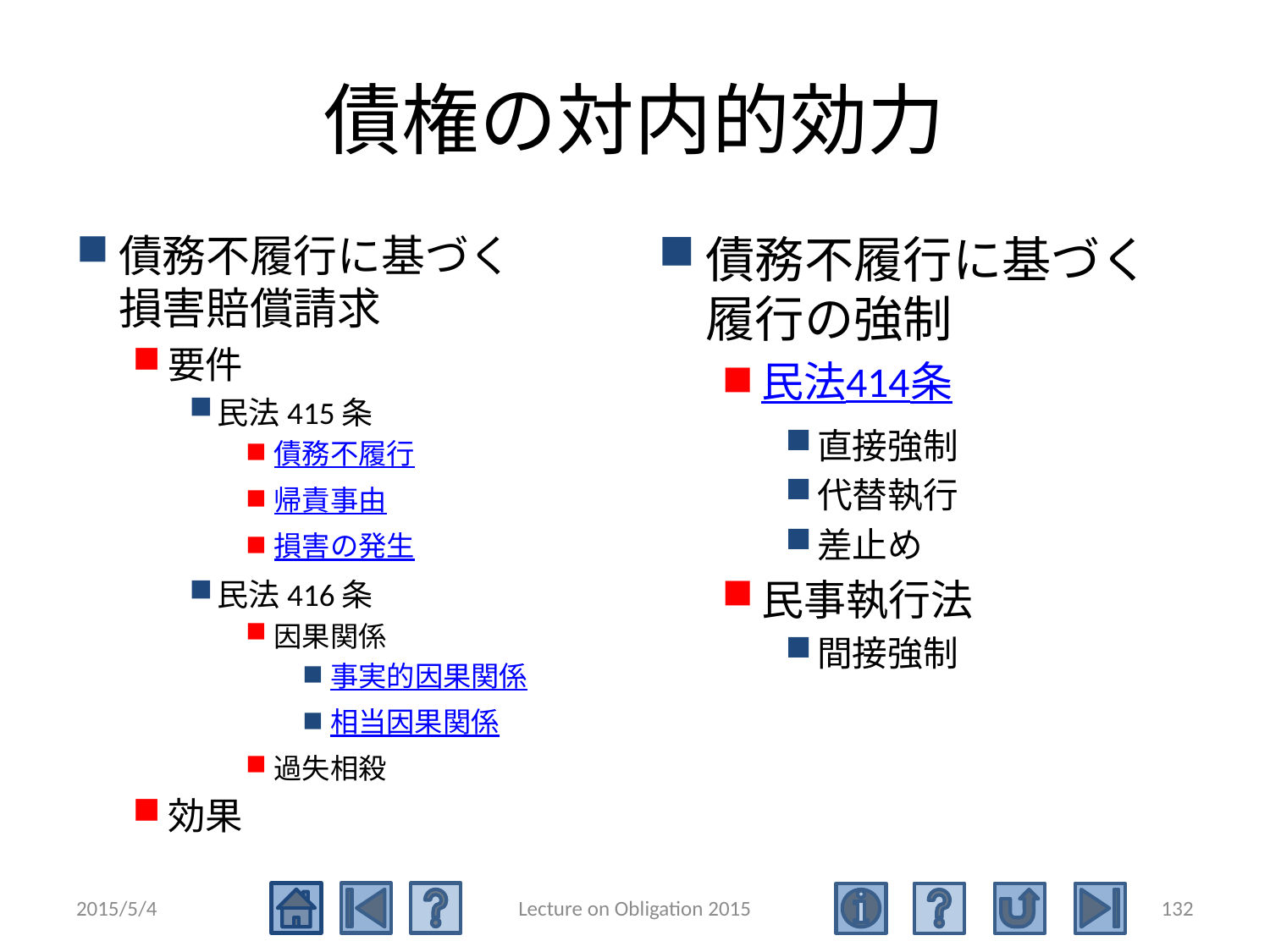

# 債権の対内的効力
債務不履行に基づく
損害賠償請求
要件
民法415条
債務不履行
帰責事由
損害の発生
民法416条
因果関係
事実的因果関係
相当因果関係
過失相殺
効果
債務不履行に基づく
履行の強制
民法414条
直接強制
代替執行
差止め
民事執行法
間接強制
2015/5/4
Lecture on Obligation 2015
132